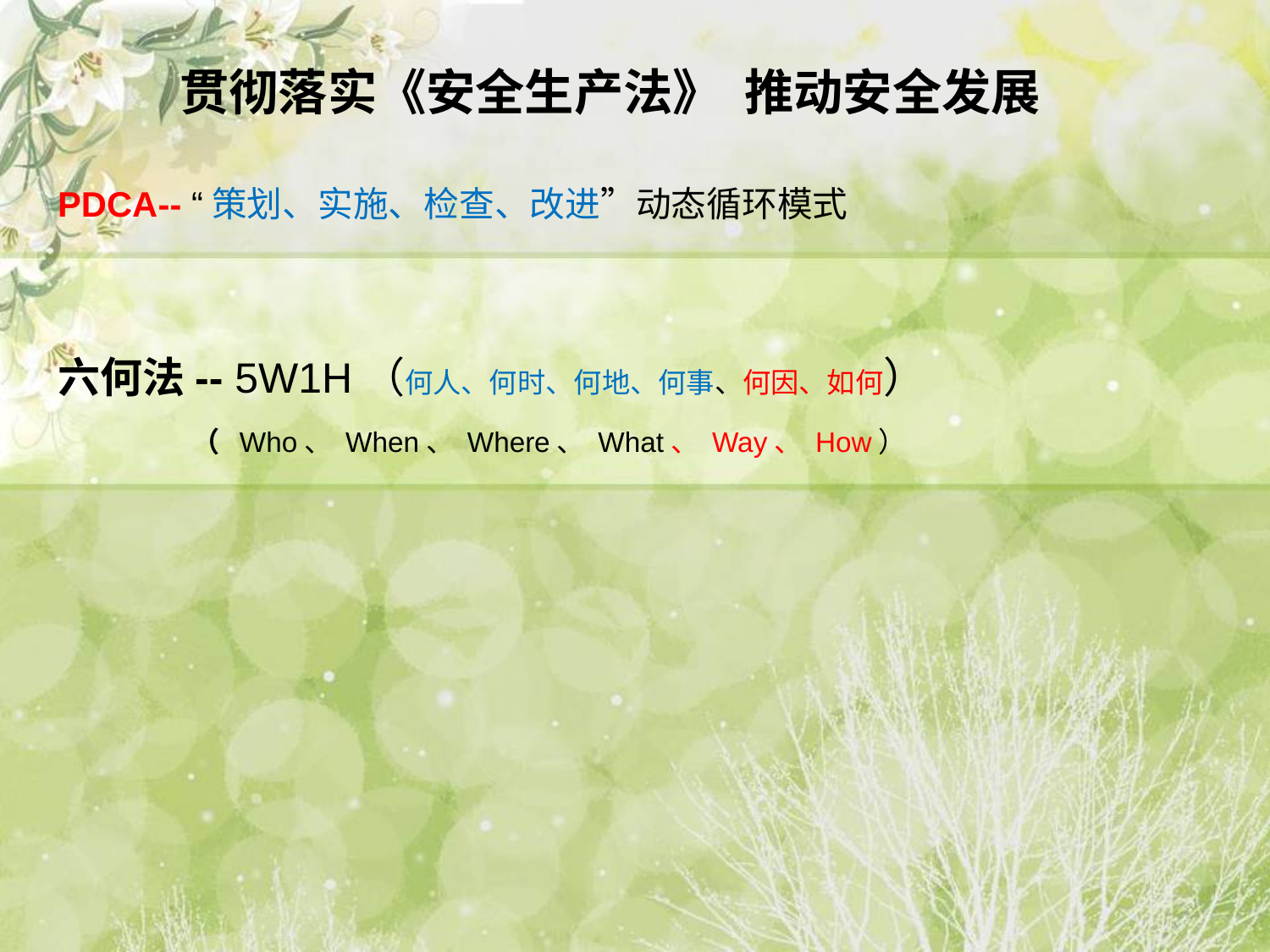

# 贯彻落实《安全生产法》  推动安全发展

PDCA-- “策划、实施、检查、改进”动态循环模式

六何法-- 5W1H（何人、何时、何地、何事、何因、如何）
             （ Who、 When、 Where、 What、 Way、 How）